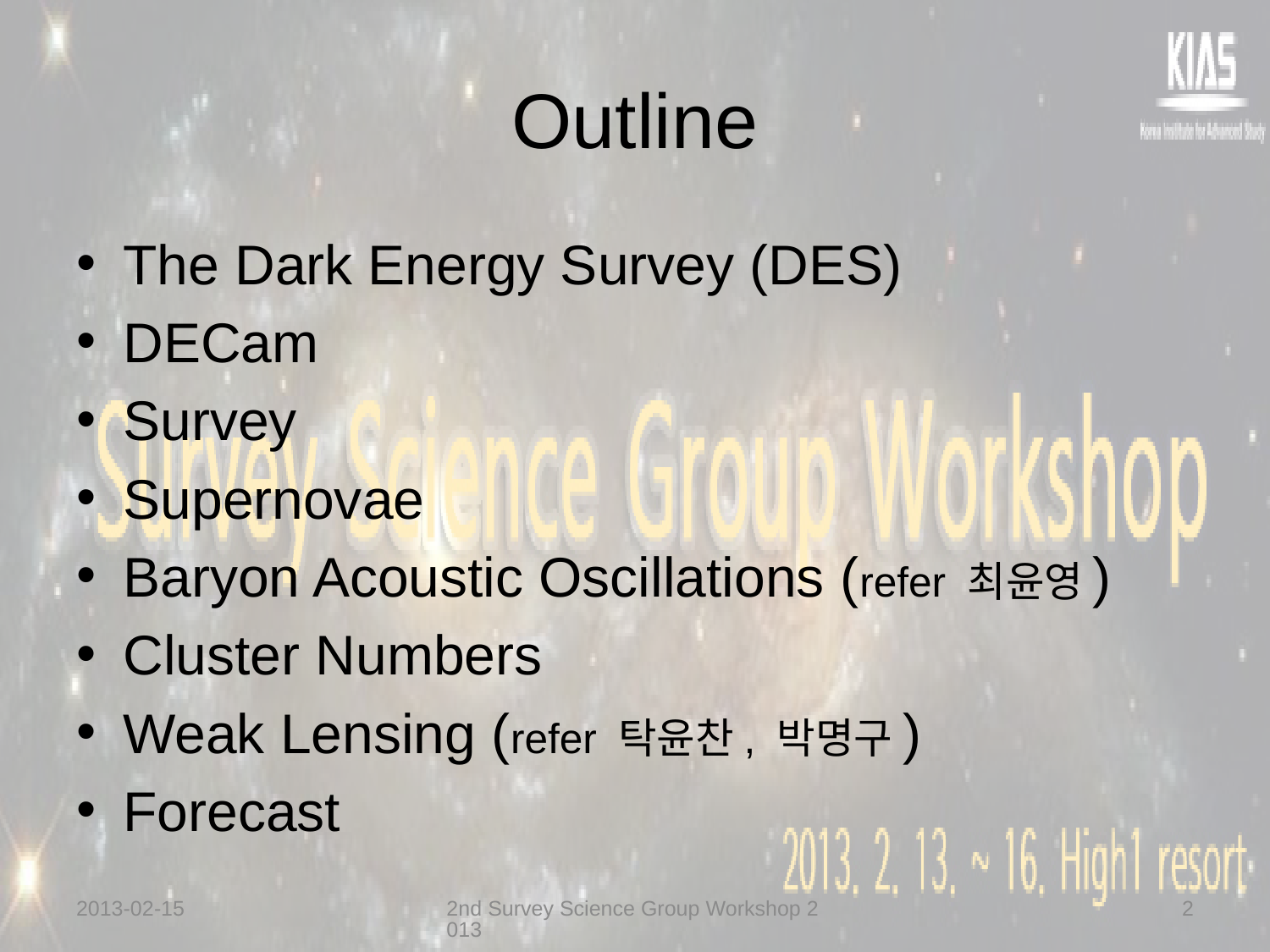

# Outline
The Dark Energy Survey (DES)
DECam
Survey
Supernovae
Baryon Acoustic Oscillations (refer 최윤영)
Cluster Numbers
Weak Lensing (refer 탁윤찬, 박명구)
Forecast
2013-02-15
2nd Survey Science Group Workshop 2013
2